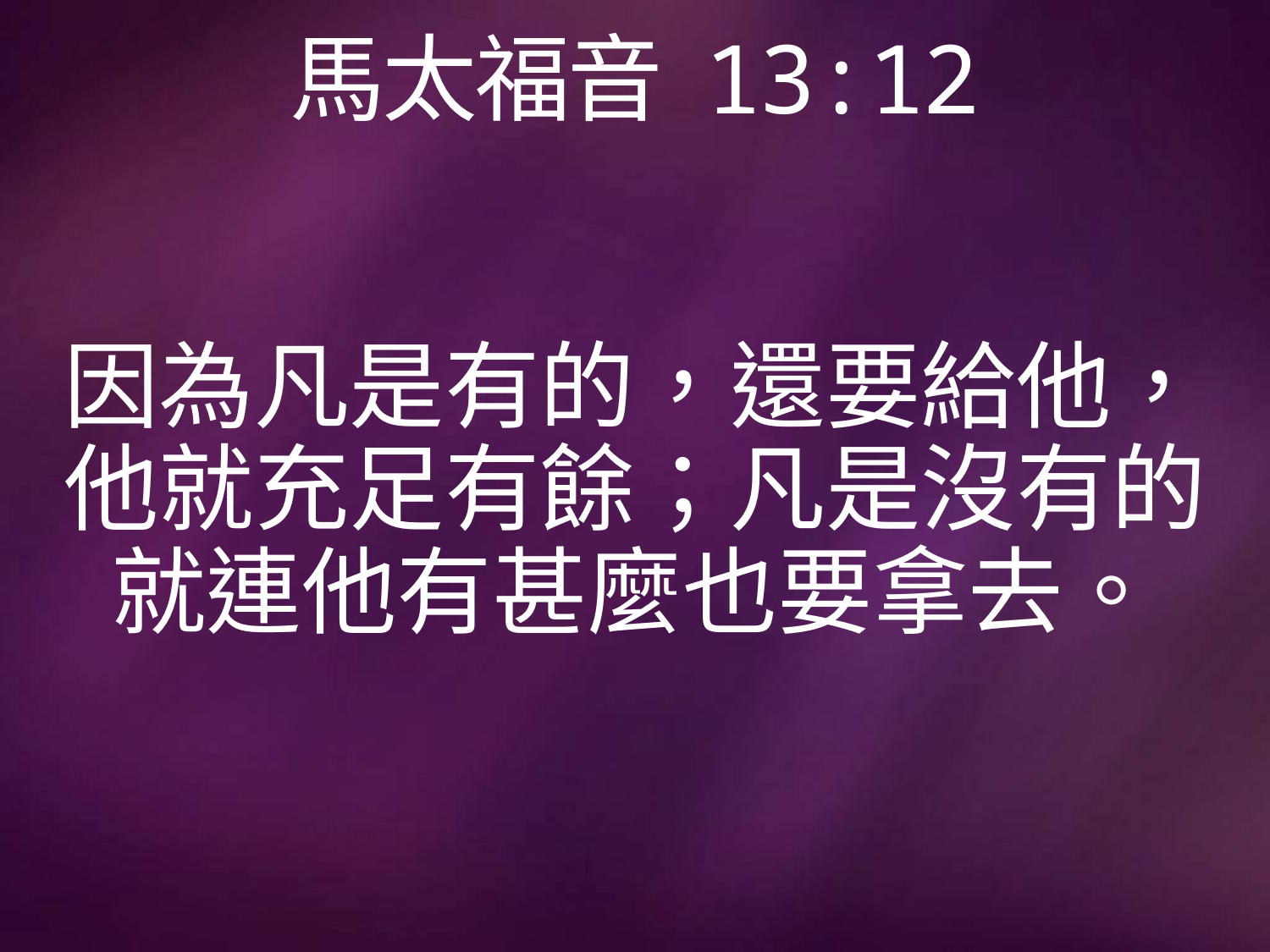

# 馬太福音 13:12
因為凡是有的，還要給他，他就充足有餘；凡是沒有的就連他有甚麼也要拿去。